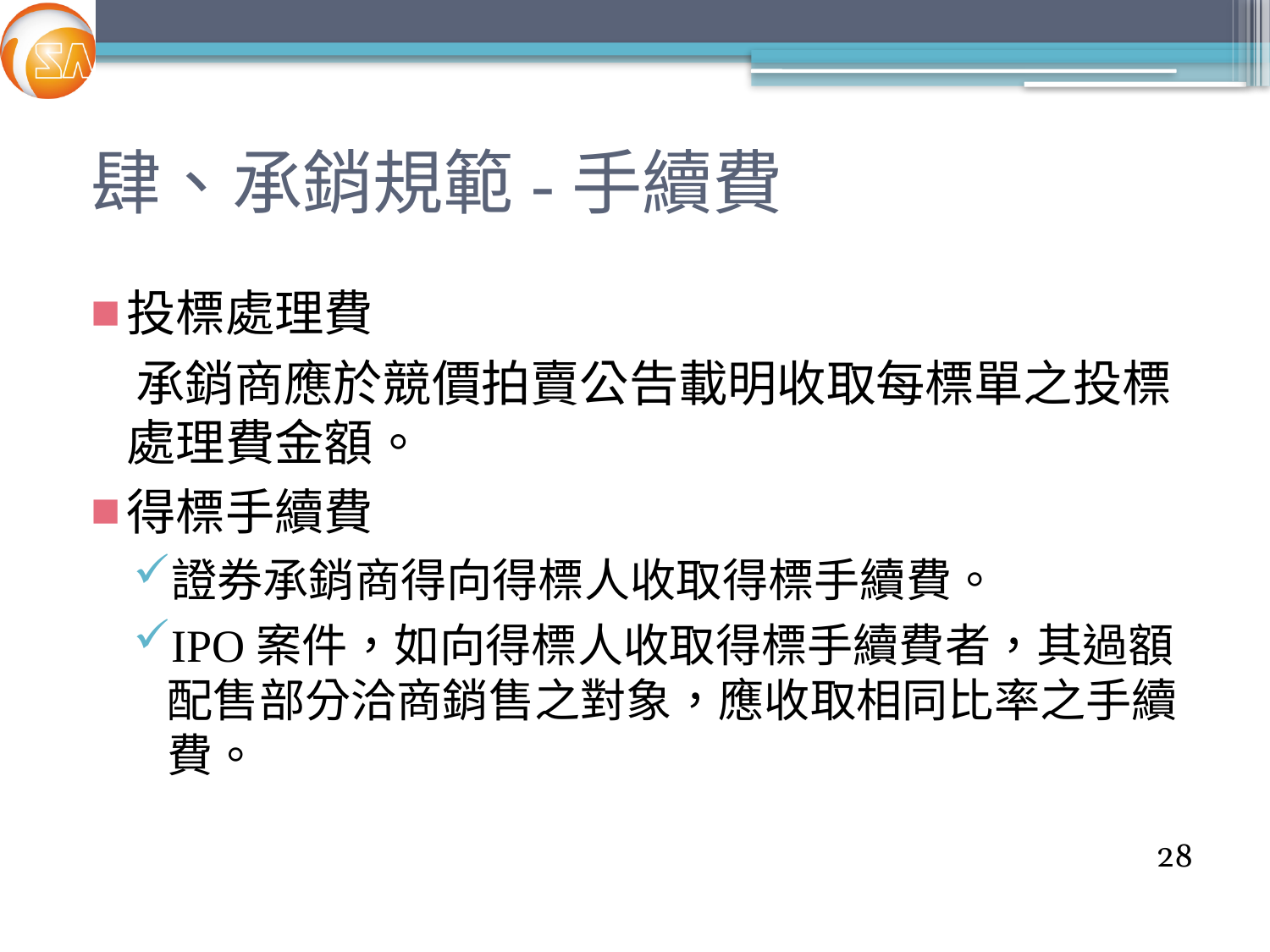

# 肆、承銷規範-手續費
投標處理費
   承銷商應於競價拍賣公告載明收取每標單之投標處理費金額。
得標手續費
證券承銷商得向得標人收取得標手續費。
IPO案件，如向得標人收取得標手續費者，其過額配售部分洽商銷售之對象，應收取相同比率之手續費。
28